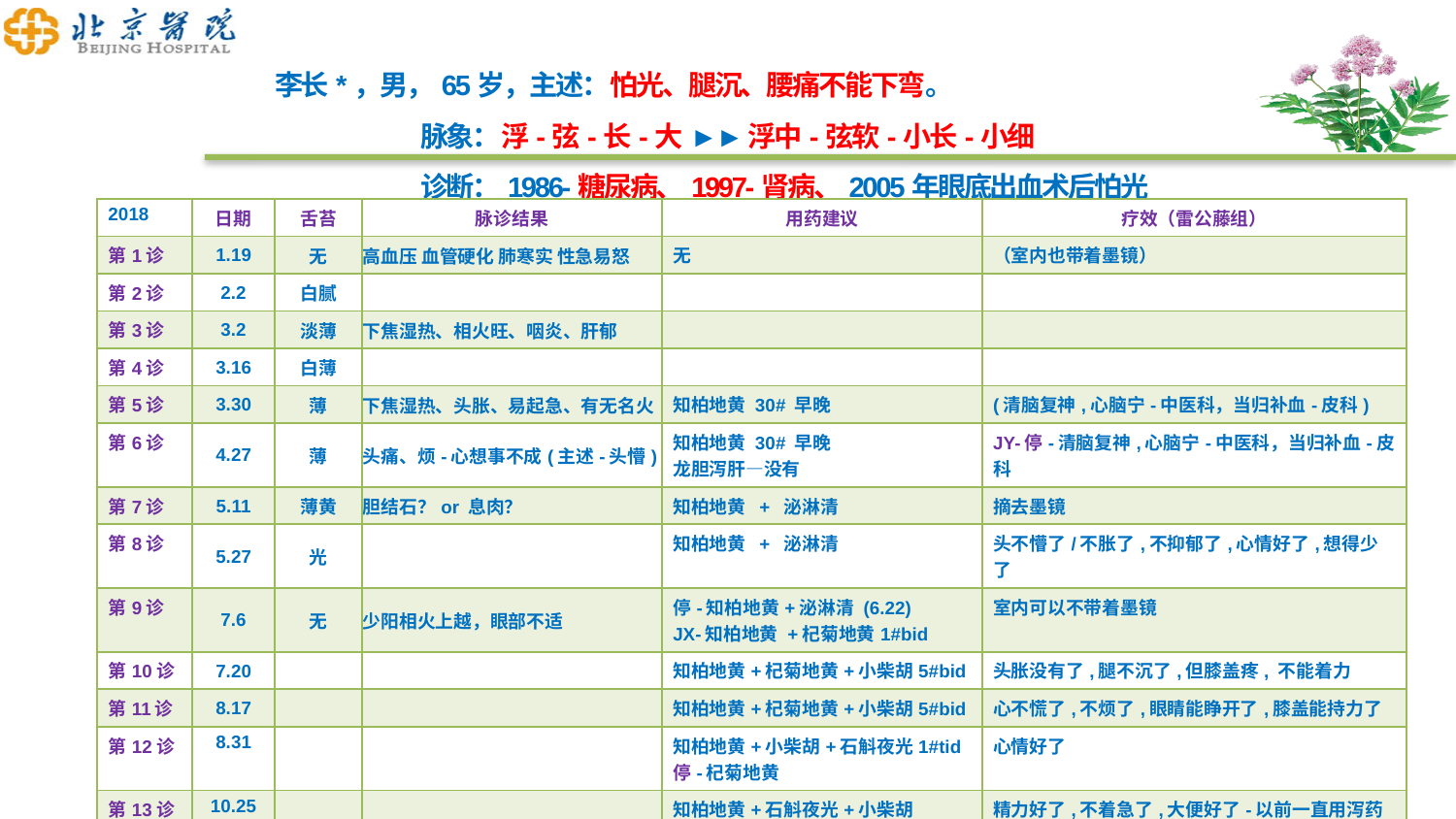

李长*，男，65岁，主述：怕光、腿沉、腰痛不能下弯。
	脉象：浮-弦-长-大 ►► 浮中-弦软-小长-小细
	诊断：1986-糖尿病、1997-肾病、2005年眼底出血术后怕光
| 2018 | 日期 | 舌苔 | 脉诊结果 | 用药建议 | 疗效（雷公藤组） |
| --- | --- | --- | --- | --- | --- |
| 第1诊 | 1.19 | 无 | 高血压 血管硬化 肺寒实 性急易怒 | 无 | （室内也带着墨镜） |
| 第2诊 | 2.2 | 白腻 |  |  |  |
| 第3诊 | 3.2 | 淡薄 | 下焦湿热、相火旺、咽炎、肝郁 |  |  |
| 第4诊 | 3.16 | 白薄 |  |  |  |
| 第5诊 | 3.30 | 薄 | 下焦湿热、头胀、易起急、有无名火 | 知柏地黄 30# 早晚 | (清脑复神,心脑宁-中医科，当归补血-皮科) |
| 第6诊 | 4.27 | 薄 | 头痛、烦-心想事不成(主述-头懵) | 知柏地黄 30# 早晚 龙胆泻肝—没有 | JY-停-清脑复神,心脑宁-中医科，当归补血-皮科 |
| 第7诊 | 5.11 | 薄黄 | 胆结石？or 息肉？ | 知柏地黄 + 泌淋清 | 摘去墨镜 |
| 第8诊 | 5.27 | 光 |  | 知柏地黄 + 泌淋清 | 头不懵了/不胀了,不抑郁了,心情好了,想得少了 |
| 第9诊 | 7.6 | 无 | 少阳相火上越，眼部不适 | 停-知柏地黄+泌淋清 (6.22) JX-知柏地黄 +杞菊地黄1#bid | 室内可以不带着墨镜 |
| 第10诊 | 7.20 |  |  | 知柏地黄+杞菊地黄+小柴胡5#bid | 头胀没有了,腿不沉了,但膝盖疼, 不能着力 |
| 第11诊 | 8.17 |  |  | 知柏地黄+杞菊地黄+小柴胡5#bid | 心不慌了,不烦了,眼睛能睁开了,膝盖能持力了 |
| 第12诊 | 8.31 |  |  | 知柏地黄+小柴胡+石斛夜光1#tid 停-杞菊地黄 | 心情好了 |
| 第13诊 | 10.25 |  |  | 知柏地黄+石斛夜光+小柴胡 | 精力好了,不着急了,大便好了-以前一直用泻药 |
| 第14诊 | 11.23 |  |  | 知柏地黄+石斛夜光+小柴胡/泌淋清 | 都挺好的了，近2-3日多梦 |
| 第15诊 | 12.7 |  | JY-黄芪建中 or 阿胶黄芪 | 知柏地黄+石斛夜光+小柴胡/泌淋清 | 皮肤有血色了,只怕强光了，盗汗-胸部 2-3am |